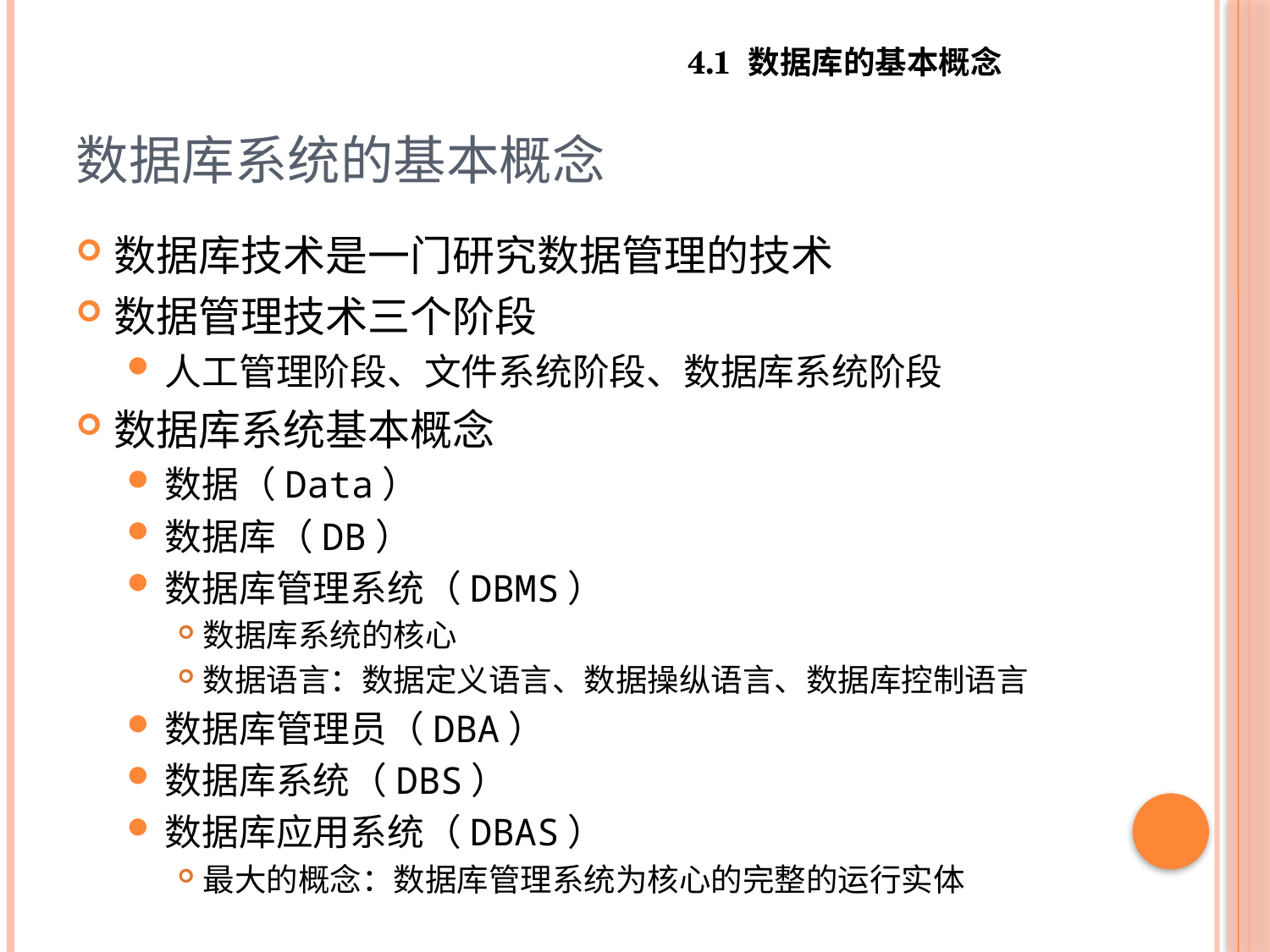

4.1 数据库的基本概念
# 数据库系统的基本概念
数据库技术是一门研究数据管理的技术
数据管理技术三个阶段
人工管理阶段、文件系统阶段、数据库系统阶段
数据库系统基本概念
数据（Data）
数据库（DB）
数据库管理系统（DBMS）
数据库系统的核心
数据语言：数据定义语言、数据操纵语言、数据库控制语言
数据库管理员（DBA）
数据库系统（DBS）
数据库应用系统（DBAS）
最大的概念：数据库管理系统为核心的完整的运行实体